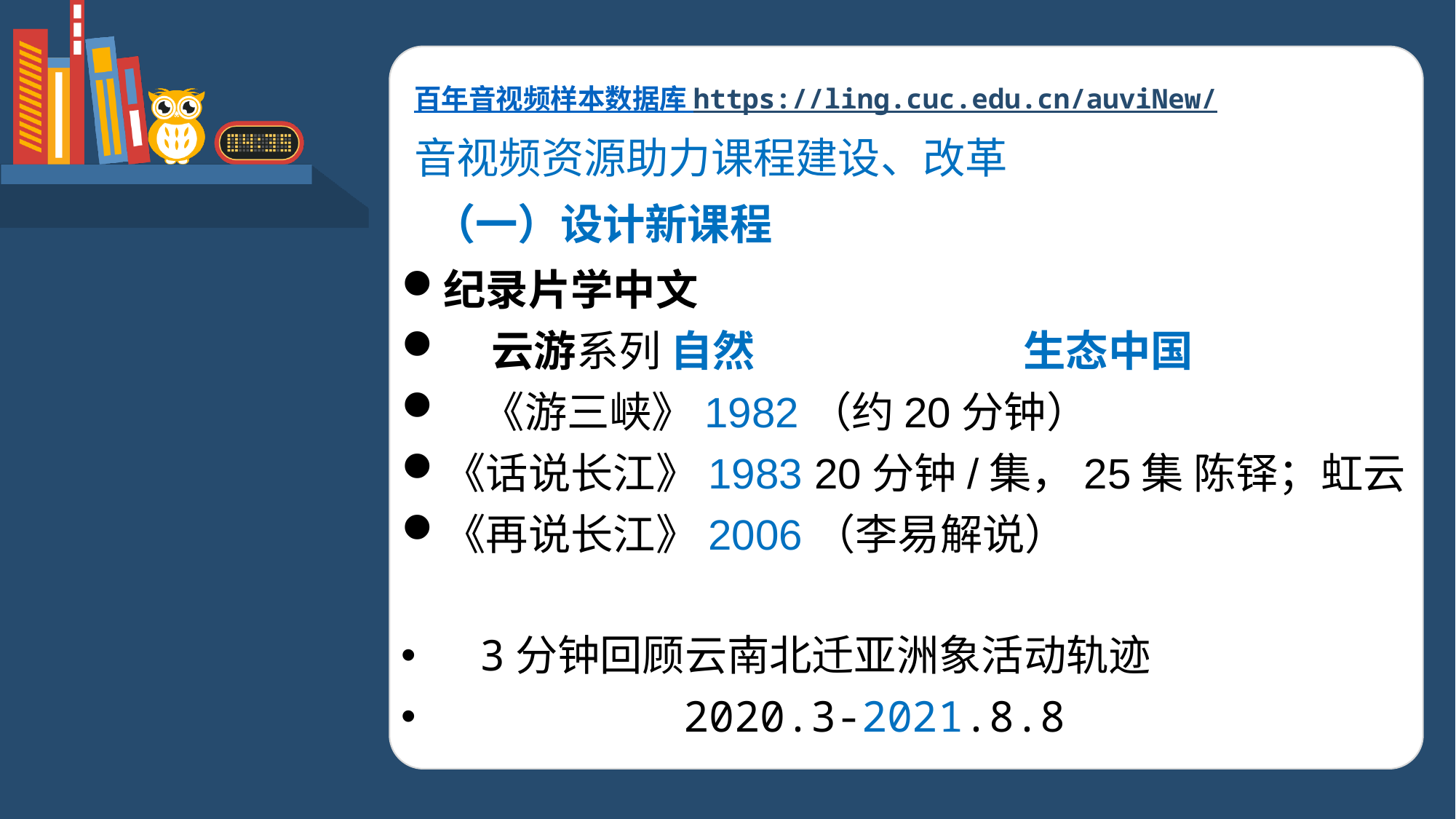

百年音视频样本数据库 https://ling.cuc.edu.cn/auviNew/
音视频资源助力课程建设、改革
（一）设计新课程
纪录片学中文
    云游系列 自然                            生态中国
   《游三峡》1982（约20分钟）
《话说长江》1983 20分钟/集，25集 陈铎；虹云
《再说长江》2006（李易解说）

  3分钟回顾云南北迁亚洲象活动轨迹
          2020.3-2021.8.8